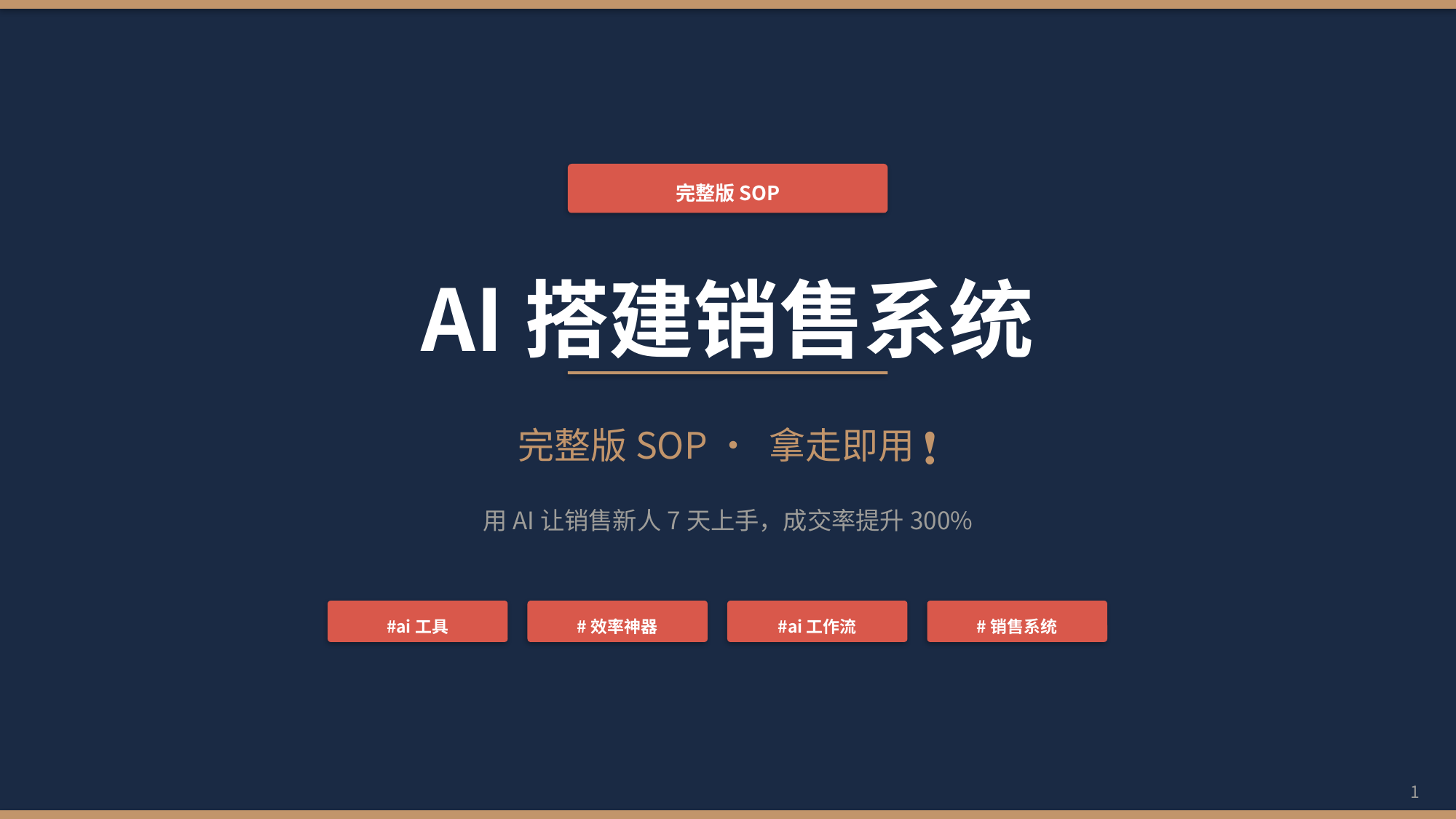

完整版SOP
AI搭建销售系统

完整版SOP · 拿走即用 ❗️
用AI让销售新人7天上手，成交率提升300%

#ai工具
#效率神器
#ai工作流
#销售系统
1